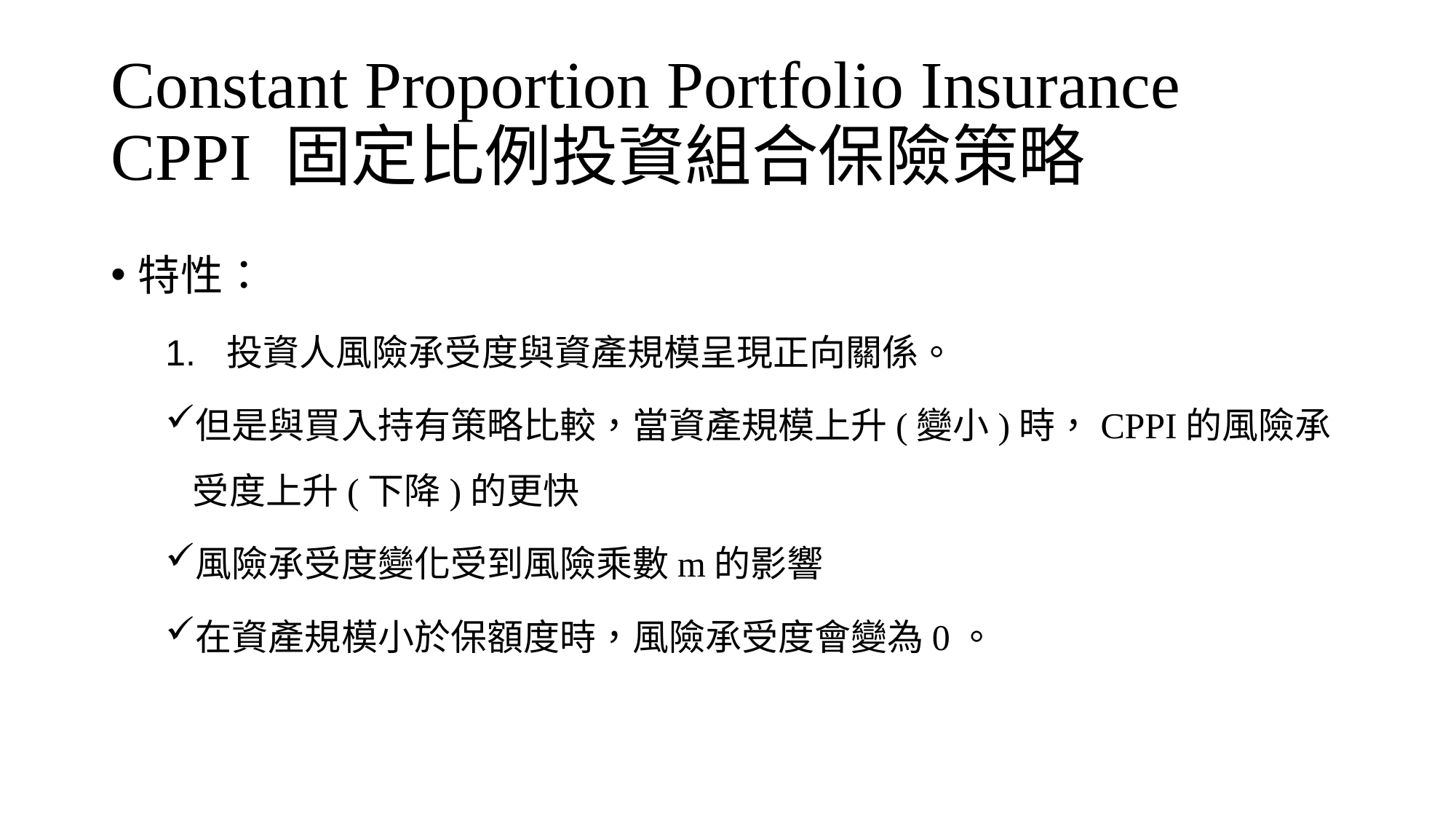

# Constant Proportion Portfolio Insurance CPPI 固定比例投資組合保險策略
特性：
投資人風險承受度與資產規模呈現正向關係。
但是與買入持有策略比較，當資產規模上升(變小)時，CPPI的風險承受度上升(下降)的更快
風險承受度變化受到風險乘數m的影響
在資產規模小於保額度時，風險承受度會變為0。